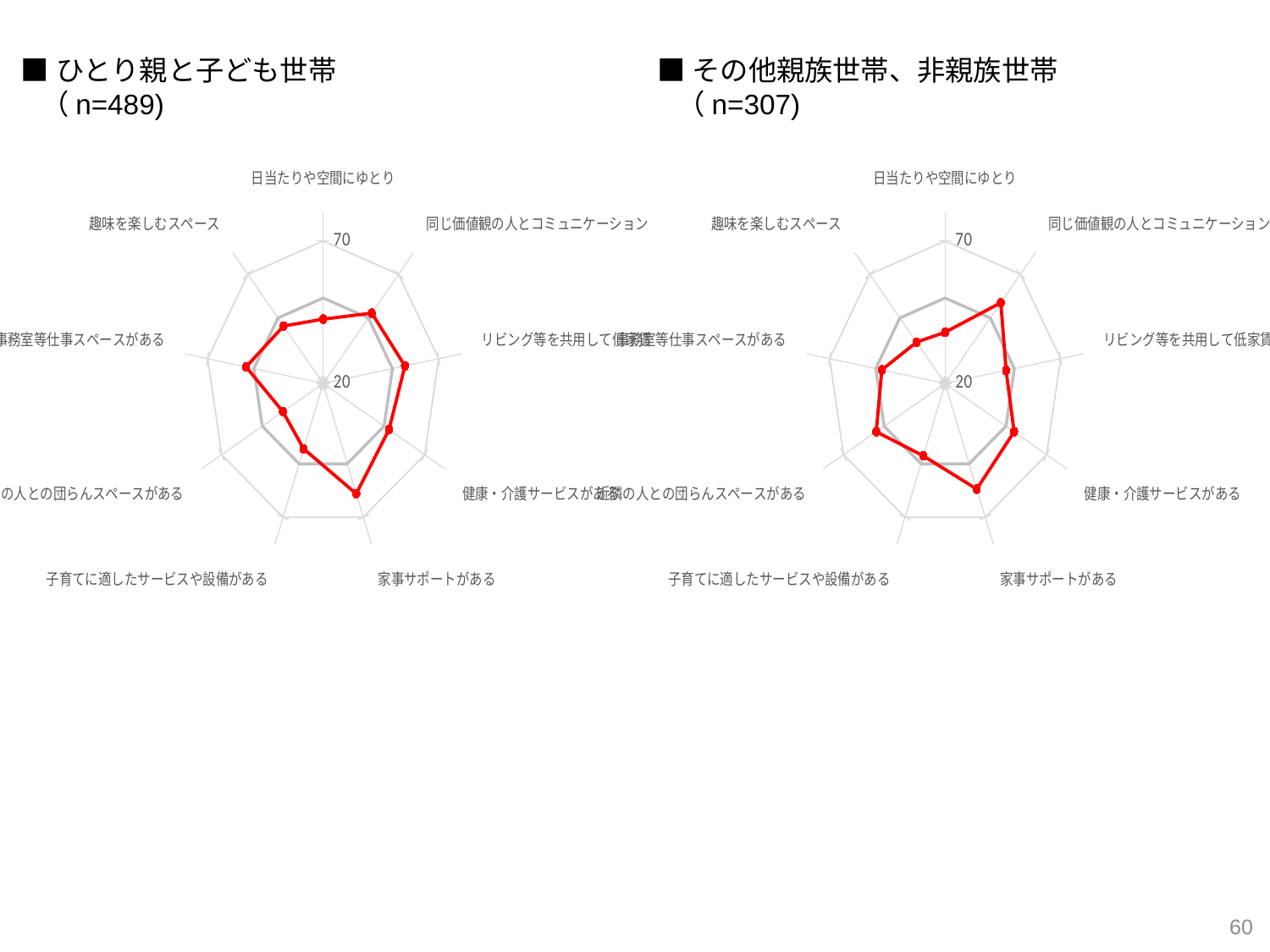

■ひとり親と子ども世帯
  （n=489)
■その他親族世帯、非親族世帯
  （n=307)

### Chart

| Category | 標準 | 総計 |
|---|---|---|
| 日当たりや空間にゆとり | 50.0 | 37.97496813285459 |
| 同じ価値観の人とコミュニケーション | 50.0 | 56.9826032202672 |
| リビング等を共用して低家賃 | 50.0 | 46.41470223902301 |
| 健康・介護サービスがある | 50.0 | 53.9696942061931 |
| 家事サポートがある | 50.0 | 59.46477196767666 |
| 子育てに適したサービスや設備がある | 50.0 | 47.06977714140122 |
| 近隣の人との団らんスペースがある | 50.0 | 53.903039262458705 |
| 事務室等仕事スペースがある | 50.0 | 47.37399782802253 |
| 趣味を楽しむスペース | 50.0 | 38.920559927038234 |

### Chart

| Category | 標準 | 総計 |
|---|---|---|
| 日当たりや空間にゆとり | 50.0 | 42.58772639968891 |
| 同じ価値観の人とコミュニケーション | 50.0 | 52.22958464584308 |
| リビング等を共用して低家賃 | 50.0 | 55.39664908022691 |
| 健康・介護サービスがある | 50.0 | 52.41587060424172 |
| 家事サポートがある | 50.0 | 61.22456701327572 |
| 子育てに適したサービスや設備がある | 50.0 | 44.39562666259318 |
| 近隣の人との団らんスペースがある | 50.0 | 39.83112374018378 |
| 事務室等仕事スペースがある | 50.0 | 53.37672841435027 |
| 趣味を楽しむスペース | 50.0 | 46.32649910368104 |
60